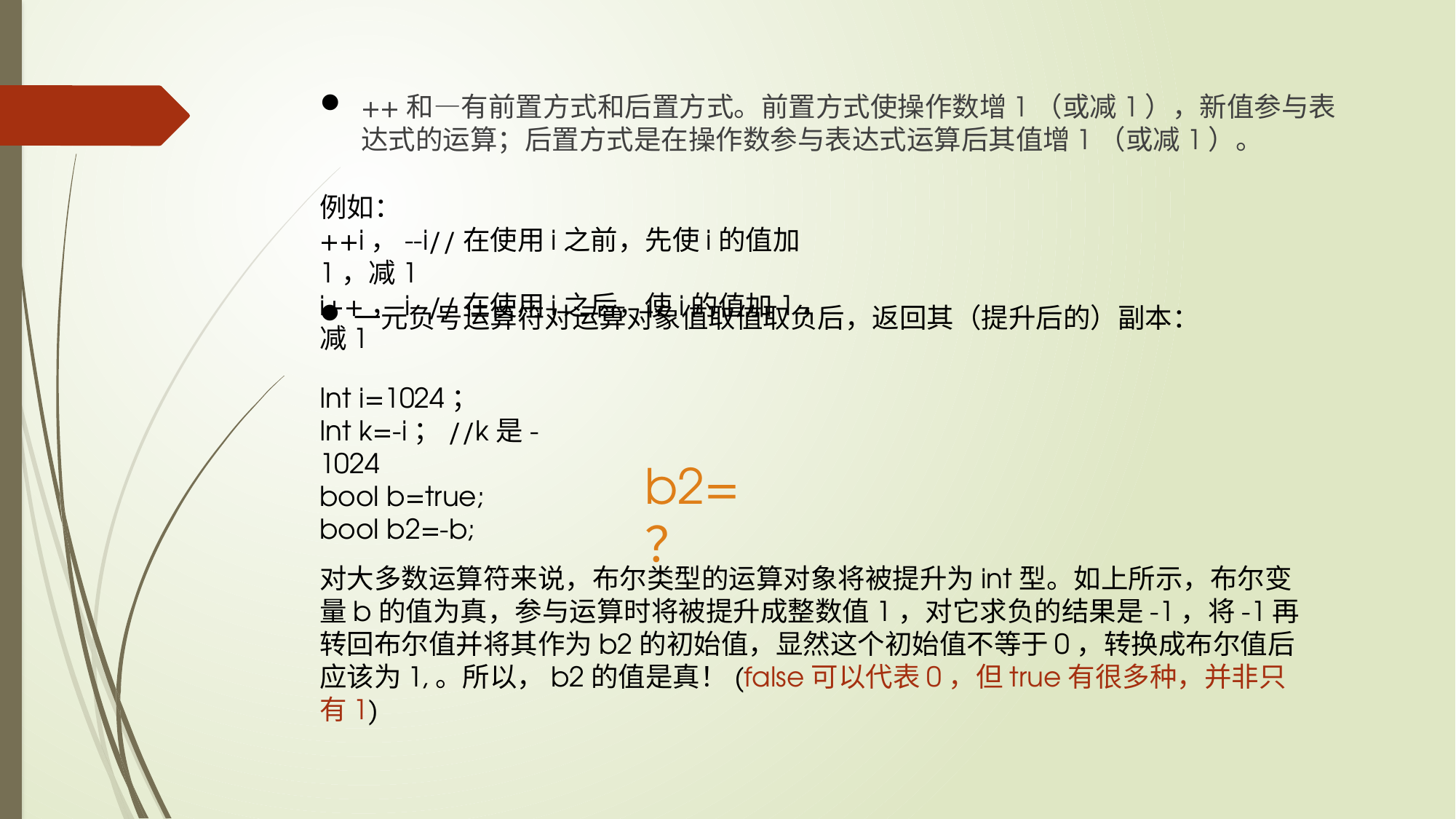

++和—有前置方式和后置方式。前置方式使操作数增1（或减1），新值参与表达式的运算；后置方式是在操作数参与表达式运算后其值增1（或减1）。
例如：
++i，--i//在使用i之前，先使i的值加1，减1
i++，i--//在使用i之后，使i的值加1，减1
一元负号运算符对运算对象值取值取负后，返回其（提升后的）副本：
Int i=1024；
Int k=-i；//k是-1024
bool b=true;
bool b2=-b;
b2=？
对大多数运算符来说，布尔类型的运算对象将被提升为int型。如上所示，布尔变量b的值为真，参与运算时将被提升成整数值1，对它求负的结果是-1，将-1再转回布尔值并将其作为b2的初始值，显然这个初始值不等于0，转换成布尔值后应该为1,。所以，b2的值是真！(false可以代表0，但true有很多种，并非只有1)